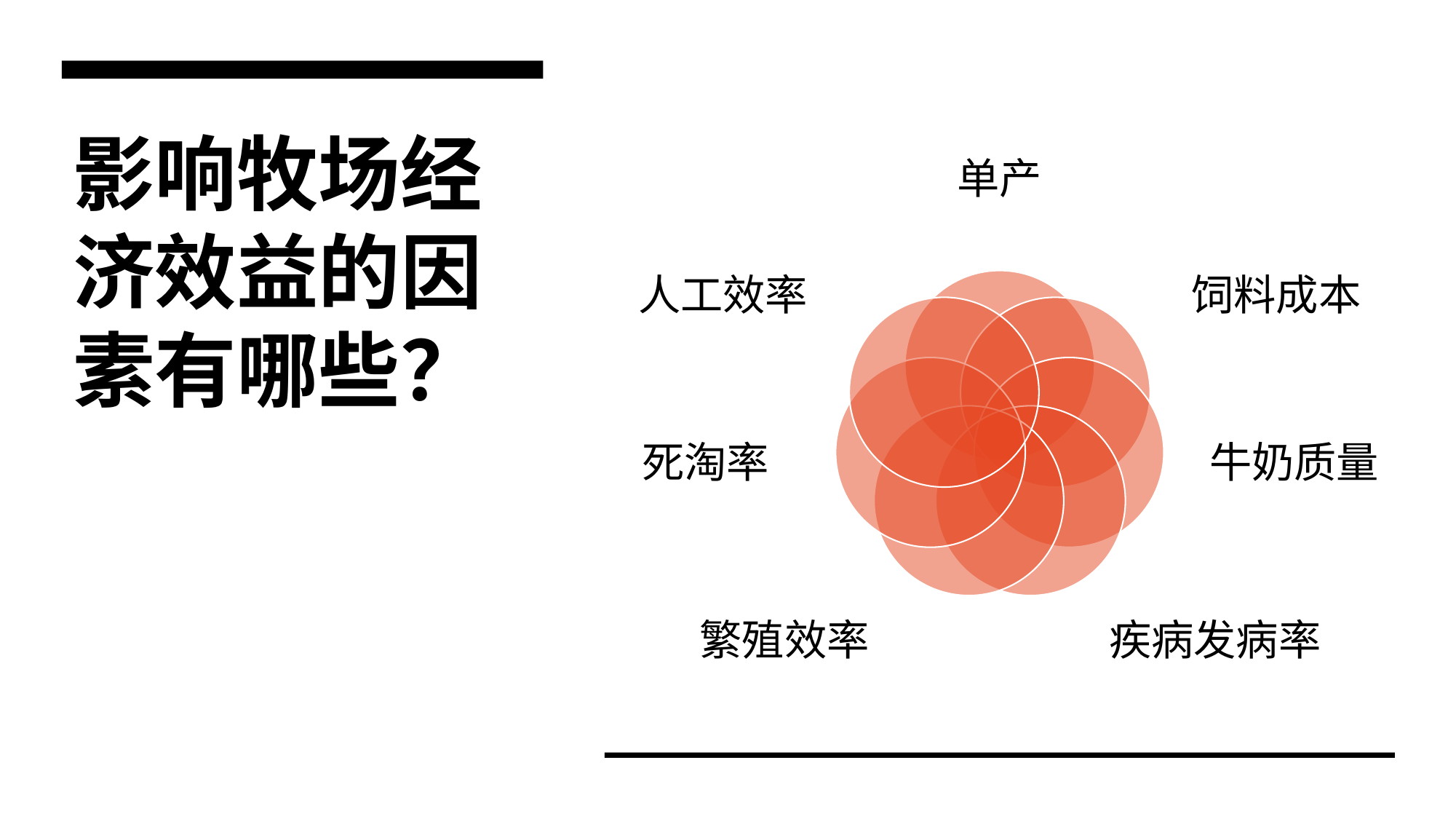

# 影响牧场经济效益的因素有哪些？
单产
饲料成本
牛奶质量
疾病发病率
繁殖效率
死淘率
人工效率